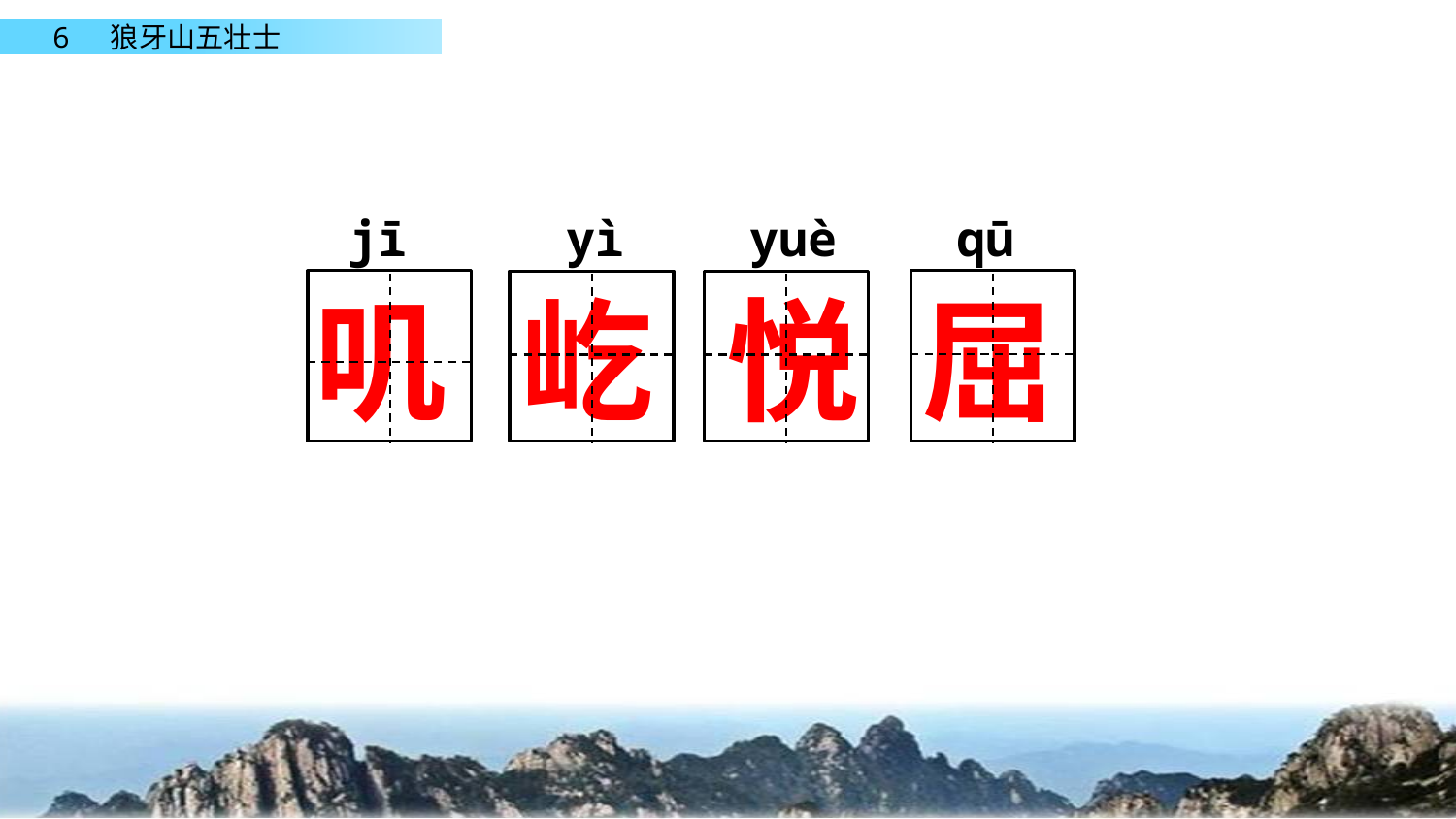

jī
yì
yuè
qū

叽
屹
悦
屈